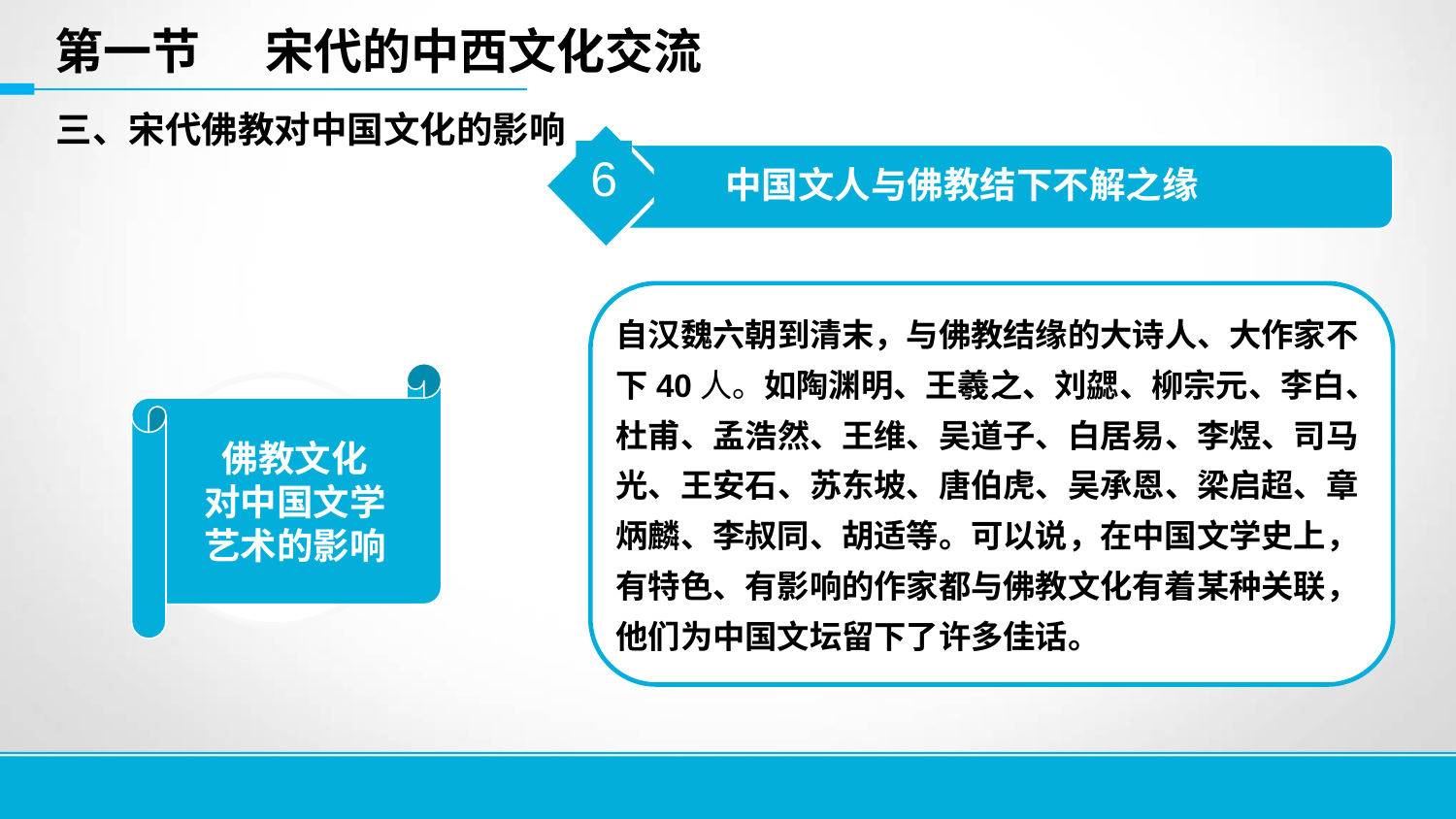

第一节      宋代的中西文化交流

三、宋代佛教对中国文化的影响

6

中国文人与佛教结下不解之缘

自汉魏六朝到清末，与佛教结缘的大诗人、大作家不下40人。如陶渊明、王羲之、刘勰、柳宗元、李白、杜甫、孟浩然、王维、吴道子、白居易、李煜、司马光、王安石、苏东坡、唐伯虎、吴承恩、梁启超、章炳麟、李叔同、胡适等。可以说，在中国文学史上，有特色、有影响的作家都与佛教文化有着某种关联，他们为中国文坛留下了许多佳话。

佛教文化
对中国文学
艺术的影响

佛教文化
对中国文学
的影响

佛教文化对中国古代文学批评理论的影响
8